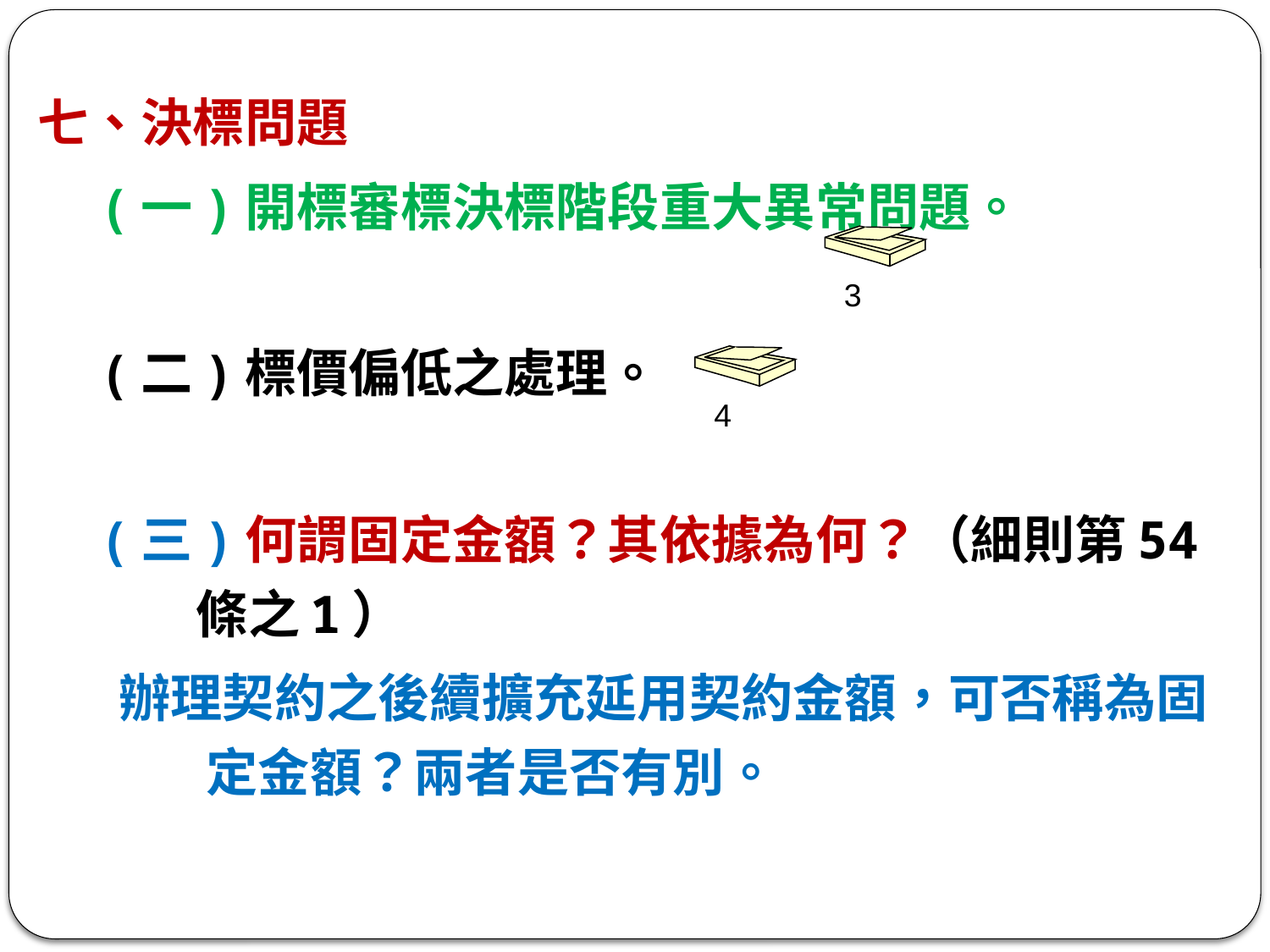

七、決標問題
  (一)開標審標決標階段重大異常問題。

  (二)標價偏低之處理。

  (三)何謂固定金額？其依據為何？（細則第54條之1）
      辦理契約之後續擴充延用契約金額，可否稱為固定金額？兩者是否有別。

3
4
22